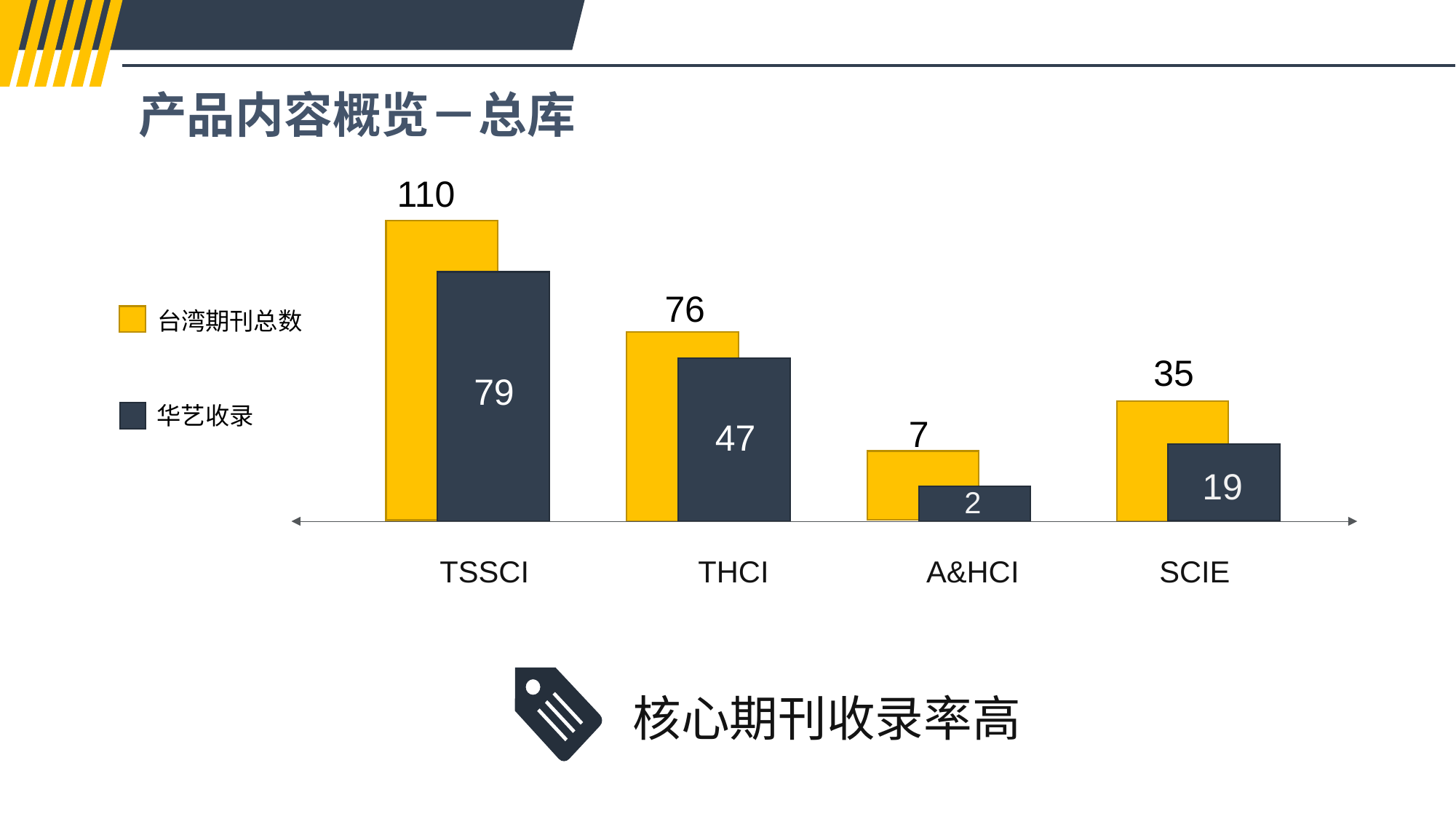

产品内容概览－总库
110

76
台湾期刊总数

35

79
华艺收录

7
47

19
2

TSSCI
THCI
A&HCI
SCIE

核心期刊收录率高